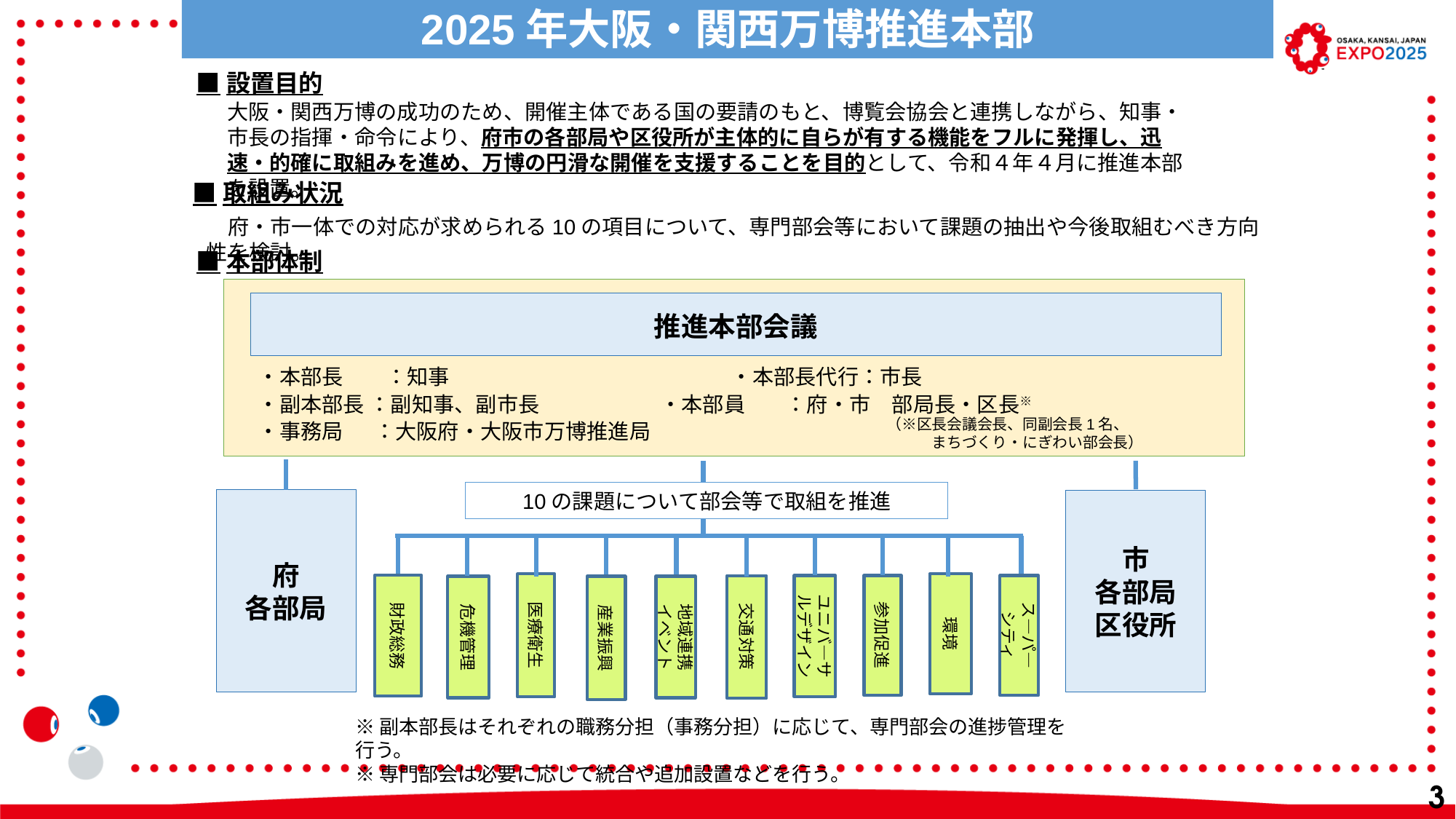

2025年大阪・関西万博推進本部
■設置目的
大阪・関西万博の成功のため、開催主体である国の要請のもと、博覧会協会と連携しながら、知事・市長の指揮・命令により、府市の各部局や区役所が主体的に自らが有する機能をフルに発揮し、迅速・的確に取組みを進め、万博の円滑な開催を支援することを目的として、令和４年４月に推進本部を設置。
■取組み状況
　府・市一体での対応が求められる10の項目について、専門部会等において課題の抽出や今後取組むべき方向性を検討。
■本部体制

推進本部会議

・本部長　　：知事　　　　　　　　　　　　　 ・本部長代行：市長
・副本部長 ：副知事、副市長　　　　　   ・本部員　    ：府・市　部局長・区長※
・事務局　  ：大阪府・大阪市万博推進局

（※区長会議会長、同副会長1名、
　　　まちづくり・にぎわい部会長）
10の課題について部会等で取組を推進
府
各部局
市
各部局
区役所
環境
医療衛生
財政総務
ユニバ―サルデザイン
ス―パ―
シティ
参加促進
交通対策
危機管理
産業振興
地域連携
イベント
※副本部長はそれぞれの職務分担（事務分担）に応じて、専門部会の進捗管理を行う。
※専門部会は必要に応じて統合や追加設置などを行う。
31